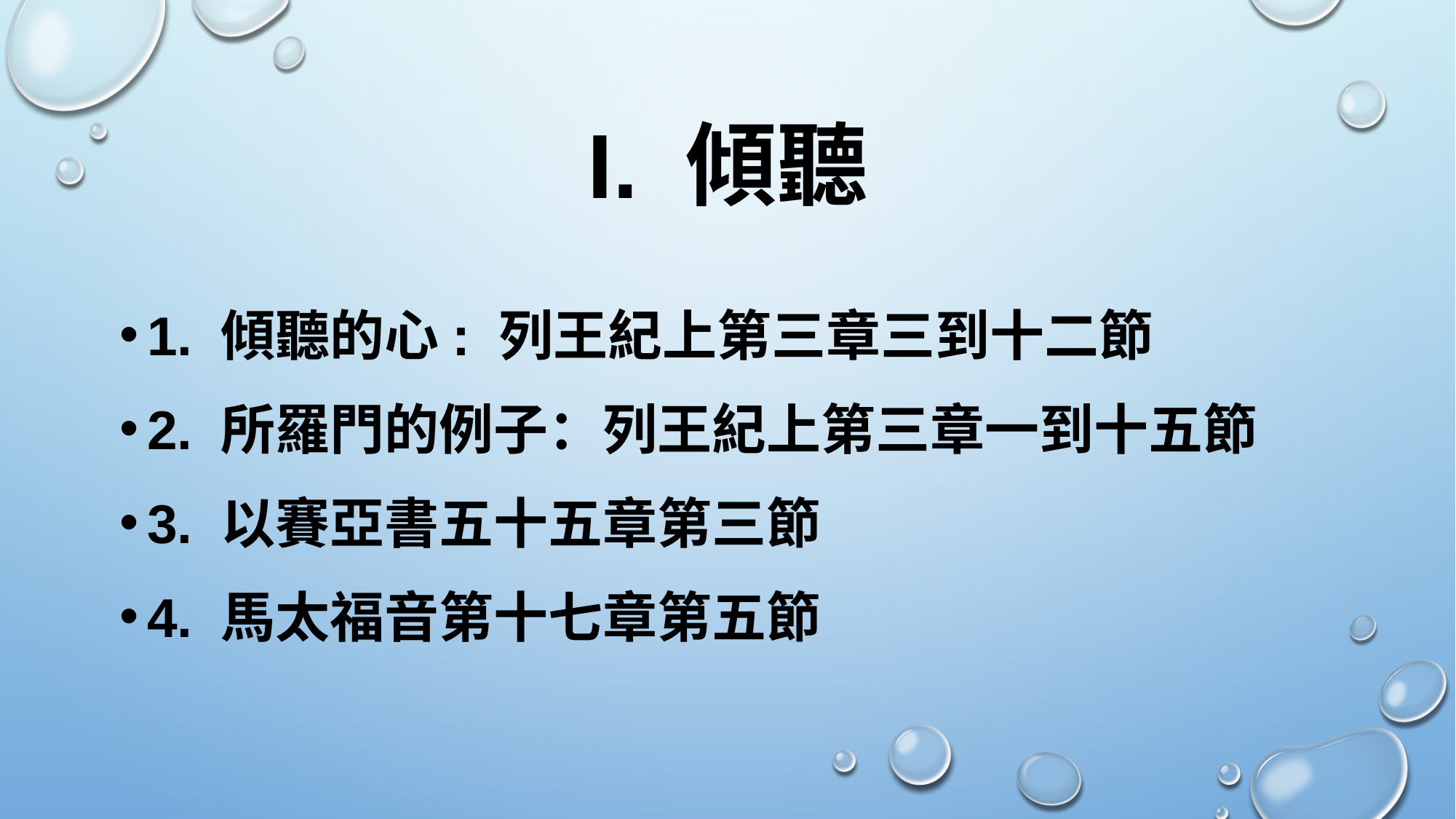

# I. 傾聽
1. 傾聽的心: 列王紀上第三章三到十二節
2. 所羅門的例子：列王紀上第三章一到十五節
3. 以賽亞書五十五章第三節
4. 馬太福音第十七章第五節